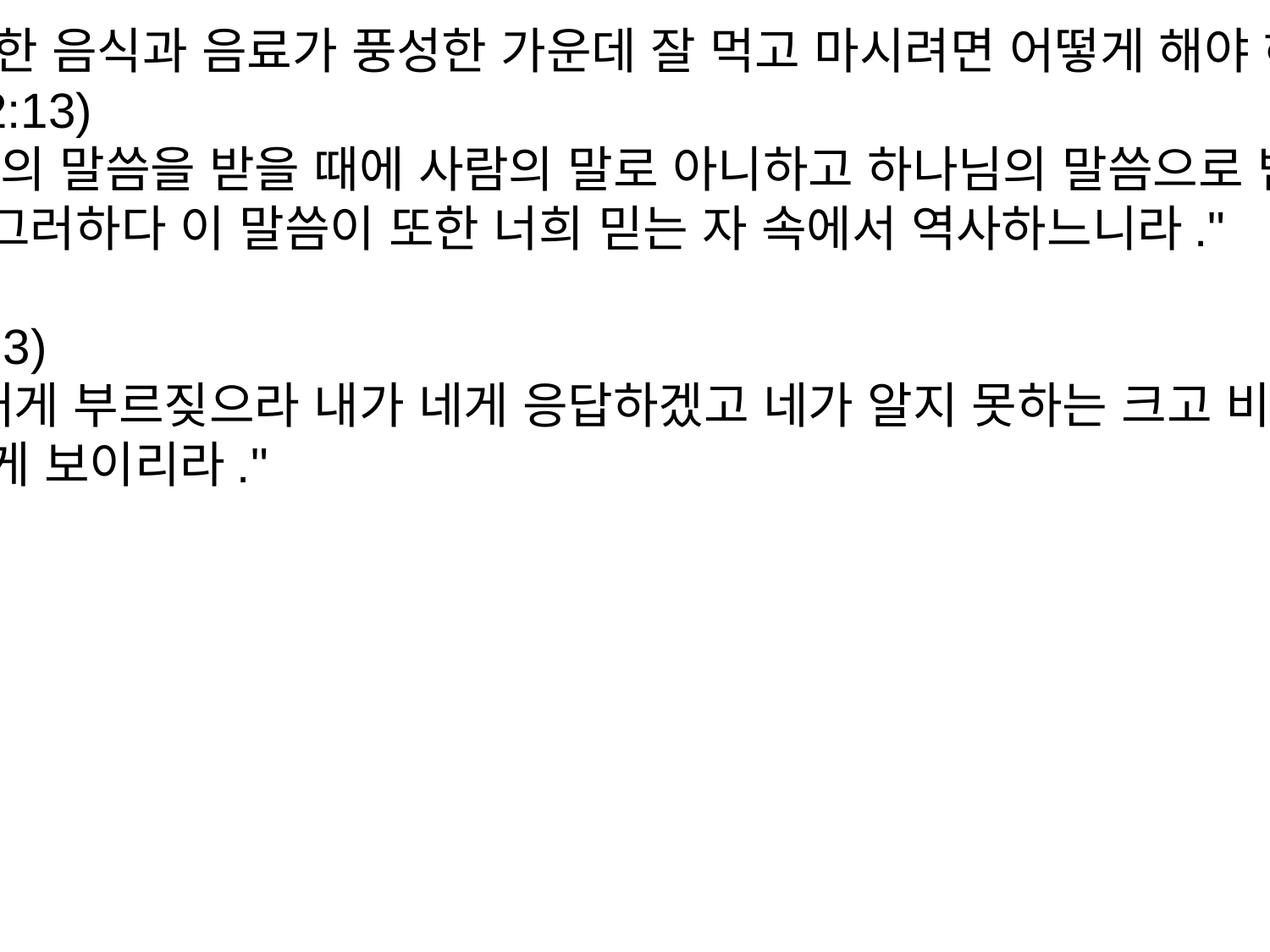

2. 신령한 음식과 음료가 풍성한 가운데 잘 먹고 마시려면 어떻게 해야 하나?
(살전 2:13)
"하나님의 말씀을 받을 때에 사람의 말로 아니하고 하나님의 말씀으로 받음이니 진실로 그러하다 이 말씀이 또한 너희 믿는 자 속에서 역사하느니라."

(렘 33:3)
"너는 내게 부르짖으라 내가 네게 응답하겠고 네가 알지 못하는 크고 비밀한 일을 네게 보이리라."